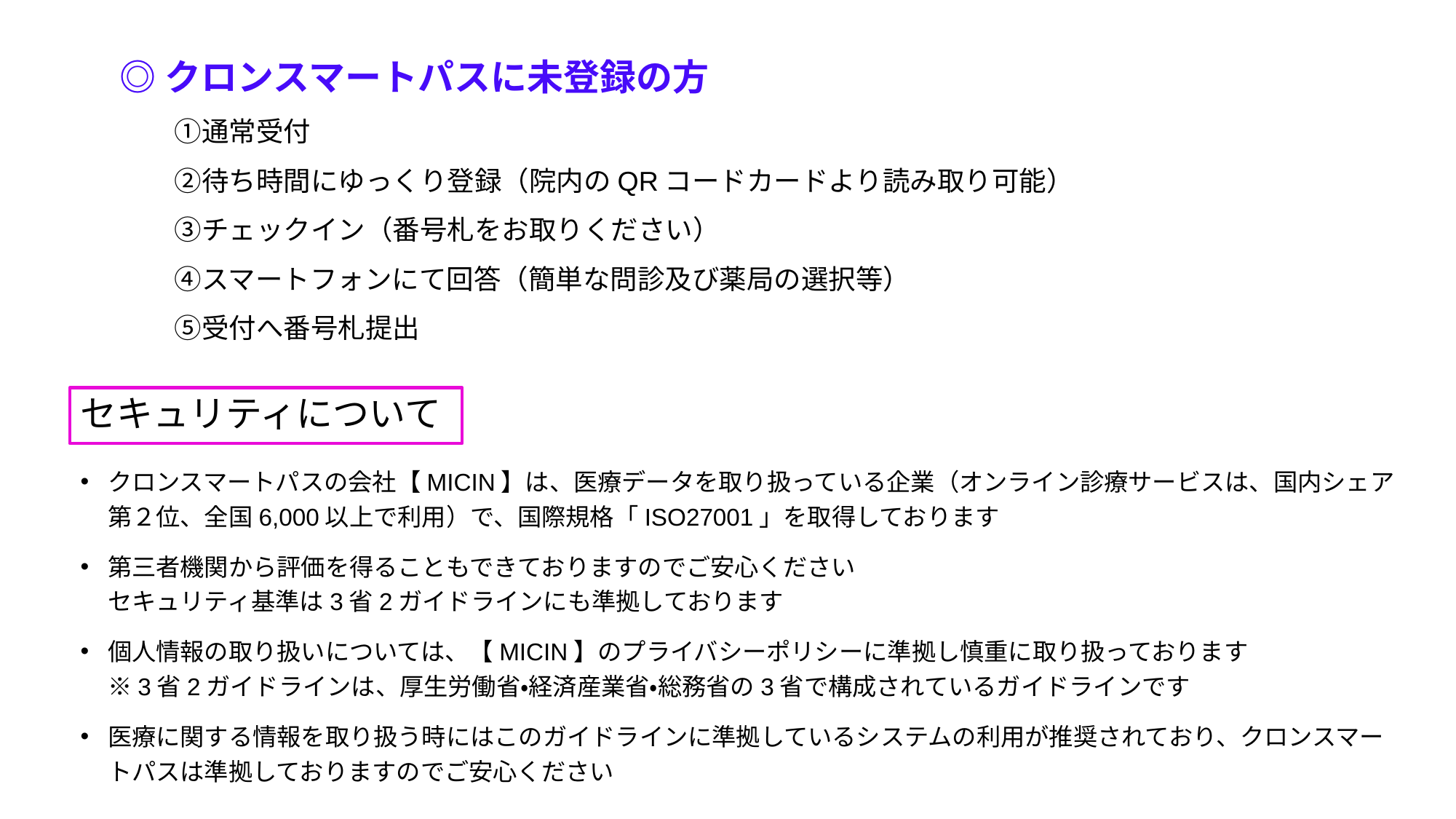

◎クロンスマートパスに未登録の方
　　①通常受付
　　②待ち時間にゆっくり登録（院内のQRコードカードより読み取り可能）
　　③チェックイン（番号札をお取りください）
　　④スマートフォンにて回答（簡単な問診及び薬局の選択等）
　　⑤受付へ番号札提出
# セキュリティについて
クロンスマートパスの会社【MICIN】は、医療データを取り扱っている企業（オンライン診療サービスは、国内シェア第２位、全国6,000以上で利用）で、国際規格「ISO27001」を取得しております
第三者機関から評価を得ることもできておりますのでご安心ください
セキュリティ基準は3省2ガイドラインにも準拠しております
個人情報の取り扱いについては、【MICIN】のプライバシーポリシーに準拠し慎重に取り扱っております
※3省2ガイドラインは、厚生労働省・経済産業省・総務省の3省で構成されているガイドラインです
医療に関する情報を取り扱う時にはこのガイドラインに準拠しているシステムの利用が推奨されており、クロンスマートパスは準拠しておりますのでご安心ください